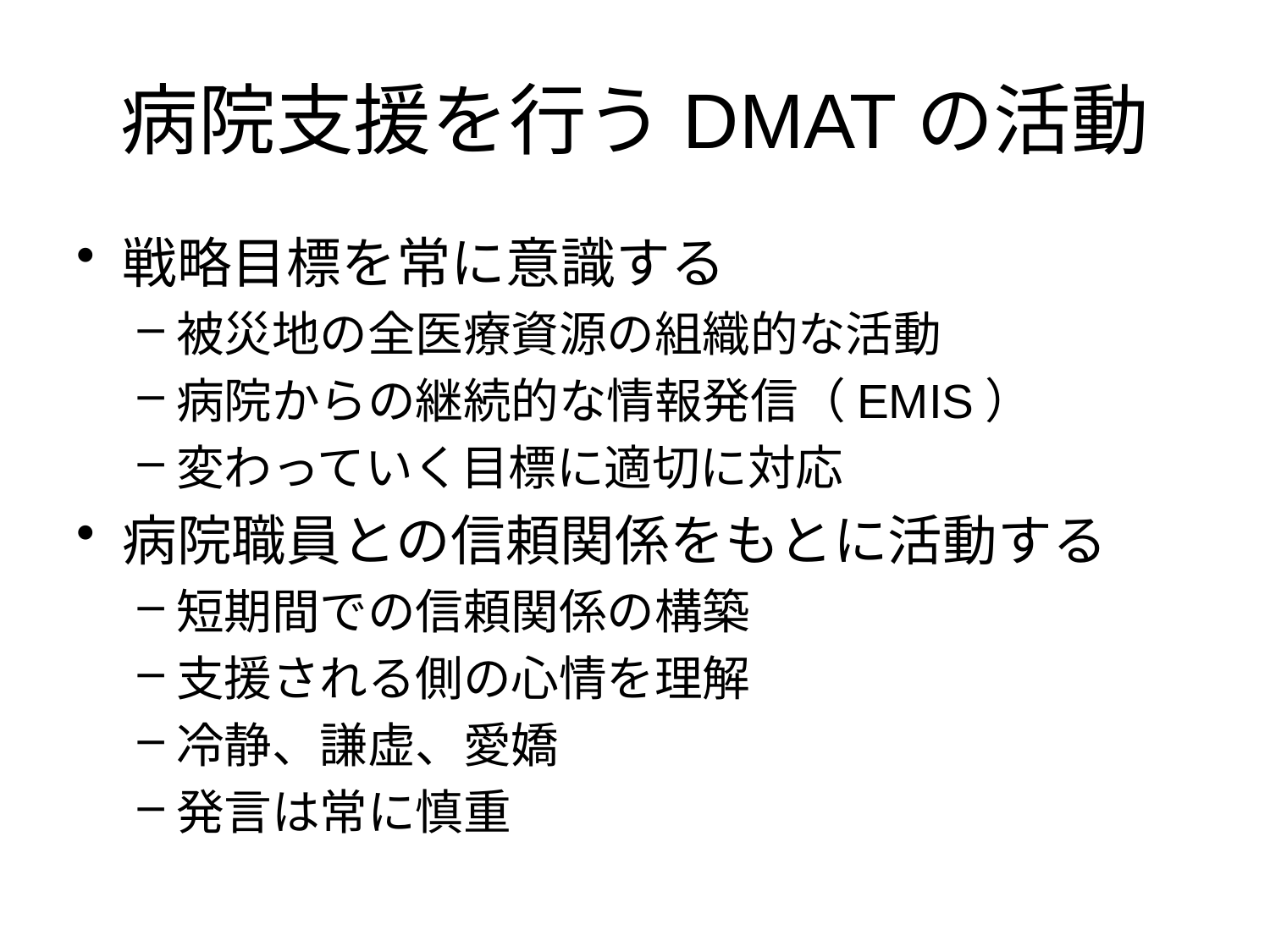

# 病院支援を行うDMATの活動
戦略目標を常に意識する
被災地の全医療資源の組織的な活動
病院からの継続的な情報発信（EMIS）
変わっていく目標に適切に対応
病院職員との信頼関係をもとに活動する
短期間での信頼関係の構築
支援される側の心情を理解
冷静、謙虚、愛嬌
発言は常に慎重